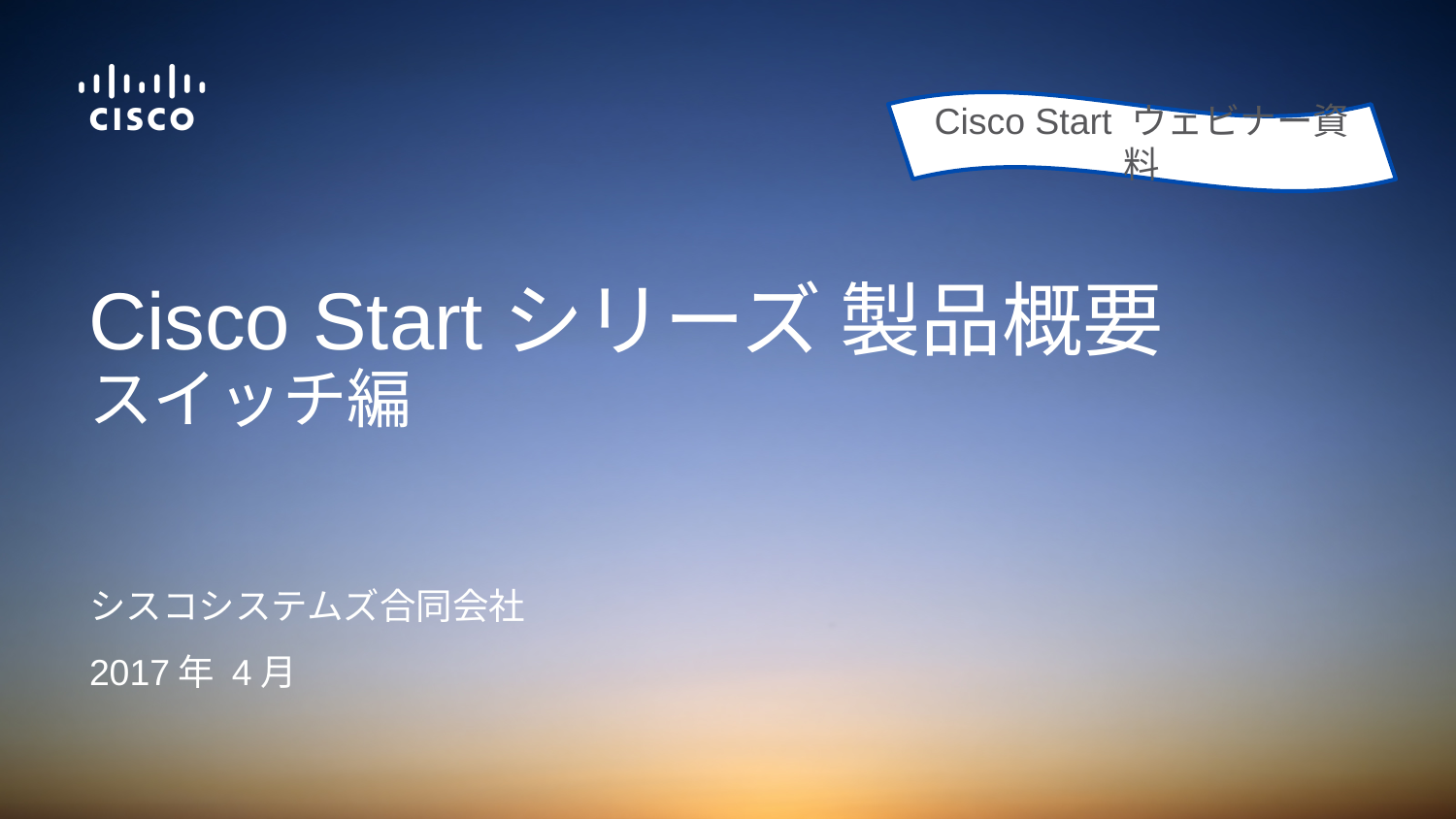

Cisco Start ウェビナー資料
# Cisco Startシリーズ 製品概要 スイッチ編
シスコシステムズ合同会社
2017年 4月